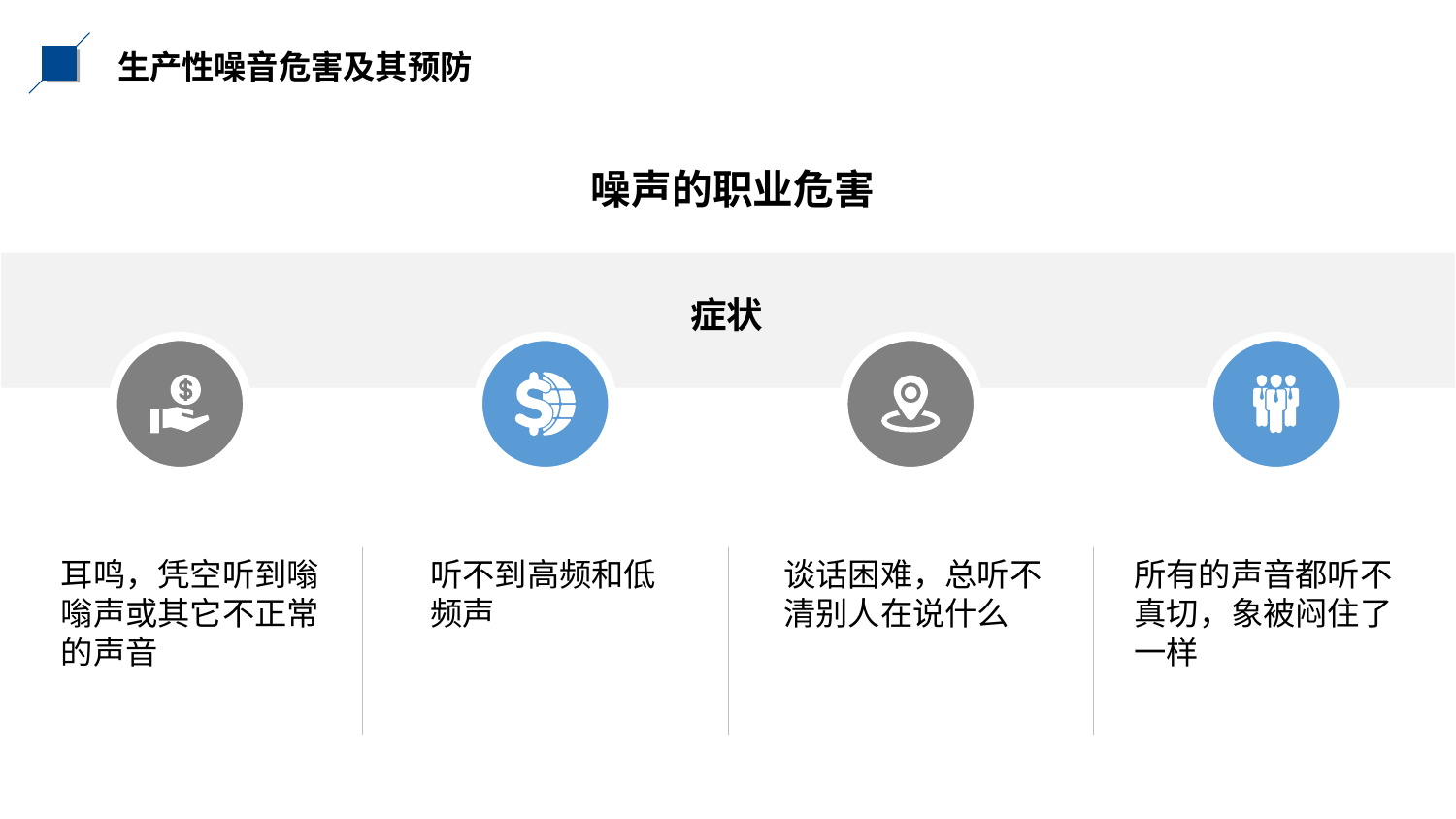

生产性噪音危害及其预防
噪声的职业危害

    症状
耳鸣，凭空听到嗡嗡声或其它不正常的声音
听不到高频和低频声
谈话困难，总听不清别人在说什么
所有的声音都听不真切，象被闷住了一样